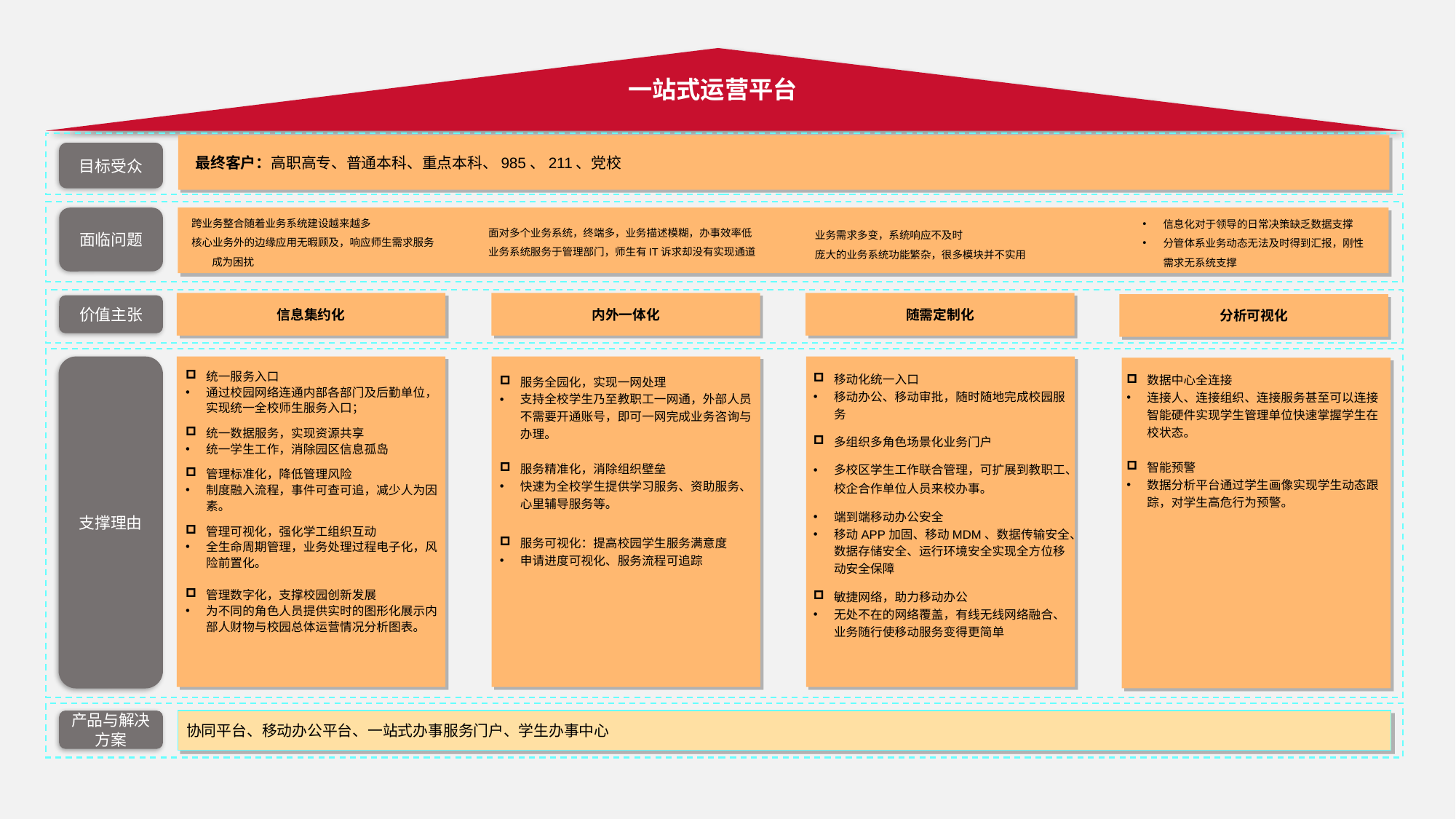

一站式运营平台

目标受众
最终客户：高职高专、普通本科、重点本科、985、211、党校

跨业务整合随着业务系统建设越来越多
核心业务外的边缘应用无暇顾及，响应师生需求服务成为困扰
信息化对于领导的日常决策缺乏数据支撑
分管体系业务动态无法及时得到汇报，刚性需求无系统支撑

面临问题
面对多个业务系统，终端多，业务描述模糊，办事效率低
业务系统服务于管理部门，师生有IT诉求却没有实现通道
业务需求多变，系统响应不及时
庞大的业务系统功能繁杂，很多模块并不实用

信息集约化

统一服务入口
通过校园网络连通内部各部门及后勤单位，实现统一全校师生服务入口；
统一数据服务，实现资源共享
统一学生工作，消除园区信息孤岛
管理标准化，降低管理风险
制度融入流程，事件可查可追，减少人为因素。
管理可视化，强化学工组织互动
全生命周期管理，业务处理过程电子化，风险前置化。

管理数字化，支撑校园创新发展
为不同的角色人员提供实时的图形化展示内部人财物与校园总体运营情况分析图表。
内外一体化

服务全园化，实现一网处理
支持全校学生乃至教职工一网通，外部人员不需要开通账号，即可一网完成业务咨询与办理。

服务精准化，消除组织壁垒
快速为全校学生提供学习服务、资助服务、心里辅导服务等。

服务可视化：提高校园学生服务满意度
申请进度可视化、服务流程可追踪
随需定制化

移动化统一入口
移动办公、移动审批，随时随地完成校园服务
多组织多角色场景化业务门户
多校区学生工作联合管理，可扩展到教职工、校企合作单位人员来校办事。
端到端移动办公安全
移动APP加固、移动MDM、数据传输安全、数据存储安全、运行环境安全实现全方位移动安全保障
敏捷网络，助力移动办公
无处不在的网络覆盖，有线无线网络融合、业务随行使移动服务变得更简单

分析可视化

数据中心全连接
连接人、连接组织、连接服务甚至可以连接智能硬件实现学生管理单位快速掌握学生在校状态。

智能预警
数据分析平台通过学生画像实现学生动态跟踪，对学生高危行为预警。

价值主张

支撑理由

协同平台、移动办公平台、一站式办事服务门户、学生办事中心
产品与解决方案